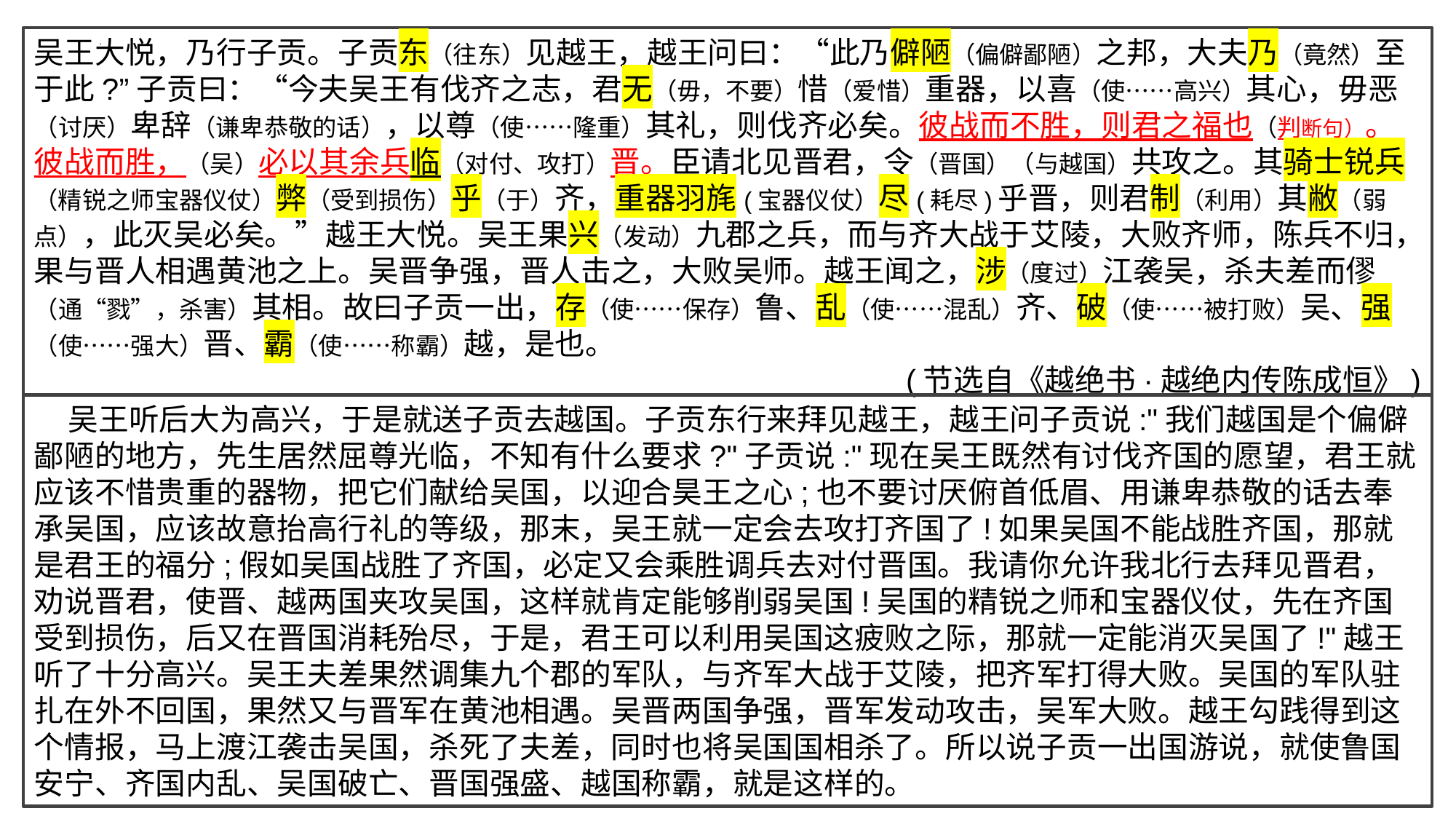

吴王大悦，乃行子贡。子贡东（往东）见越王，越王问曰：“此乃僻陋（偏僻鄙陋）之邦，大夫乃（竟然）至于此?”子贡曰：“今夫吴王有伐齐之志，君无（毋，不要）惜（爱惜）重器，以喜（使……高兴）其心，毋恶（讨厌）卑辞（谦卑恭敬的话），以尊（使……隆重）其礼，则伐齐必矣。彼战而不胜，则君之福也（判断句）。彼战而胜，（吴）必以其余兵临（对付、攻打）晋。臣请北见晋君，令（晋国）（与越国）共攻之。其骑士锐兵（精锐之师宝器仪仗）弊（受到损伤）乎（于）齐，重器羽旄(宝器仪仗）尽(耗尽)乎晋，则君制（利用）其敝（弱点），此灭吴必矣。”越王大悦。吴王果兴（发动）九郡之兵，而与齐大战于艾陵，大败齐师，陈兵不归，果与晋人相遇黄池之上。吴晋争强，晋人击之，大败吴师。越王闻之，涉（度过）江袭吴，杀夫差而僇（通“戮”，杀害）其相。故曰子贡一出，存（使……保存）鲁、乱（使……混乱）齐、破（使……被打败）吴、强（使……强大）晋、霸（使……称霸）越，是也。
(节选自《越绝书·越绝内传陈成恒》)

    吴王听后大为高兴，于是就送子贡去越国。子贡东行来拜见越王，越王问子贡说:"我们越国是个偏僻鄙陋的地方，先生居然屈尊光临，不知有什么要求?"子贡说:"现在吴王既然有讨伐齐国的愿望，君王就应该不惜贵重的器物，把它们献给吴国，以迎合昊王之心;也不要讨厌俯首低眉、用谦卑恭敬的话去奉承吴国，应该故意抬高行礼的等级，那末，吴王就一定会去攻打齐国了!如果吴国不能战胜齐国，那就是君王的福分;假如吴国战胜了齐国，必定又会乘胜调兵去对付晋国。我请你允许我北行去拜见晋君，劝说晋君，使晋、越两国夹攻吴国，这样就肯定能够削弱吴国!吴国的精锐之师和宝器仪仗，先在齐国受到损伤，后又在晋国消耗殆尽，于是，君王可以利用吴国这疲败之际，那就一定能消灭吴国了!"越王听了十分高兴。吴王夫差果然调集九个郡的军队，与齐军大战于艾陵，把齐军打得大败。吴国的军队驻扎在外不回国，果然又与晋军在黄池相遇。吴晋两国争强，晋军发动攻击，吴军大败。越王勾践得到这个情报，马上渡江袭击吴国，杀死了夫差，同时也将吴国国相杀了。所以说子贡一出国游说，就使鲁国安宁、齐国内乱、吴国破亡、晋国强盛、越国称霸，就是这样的。